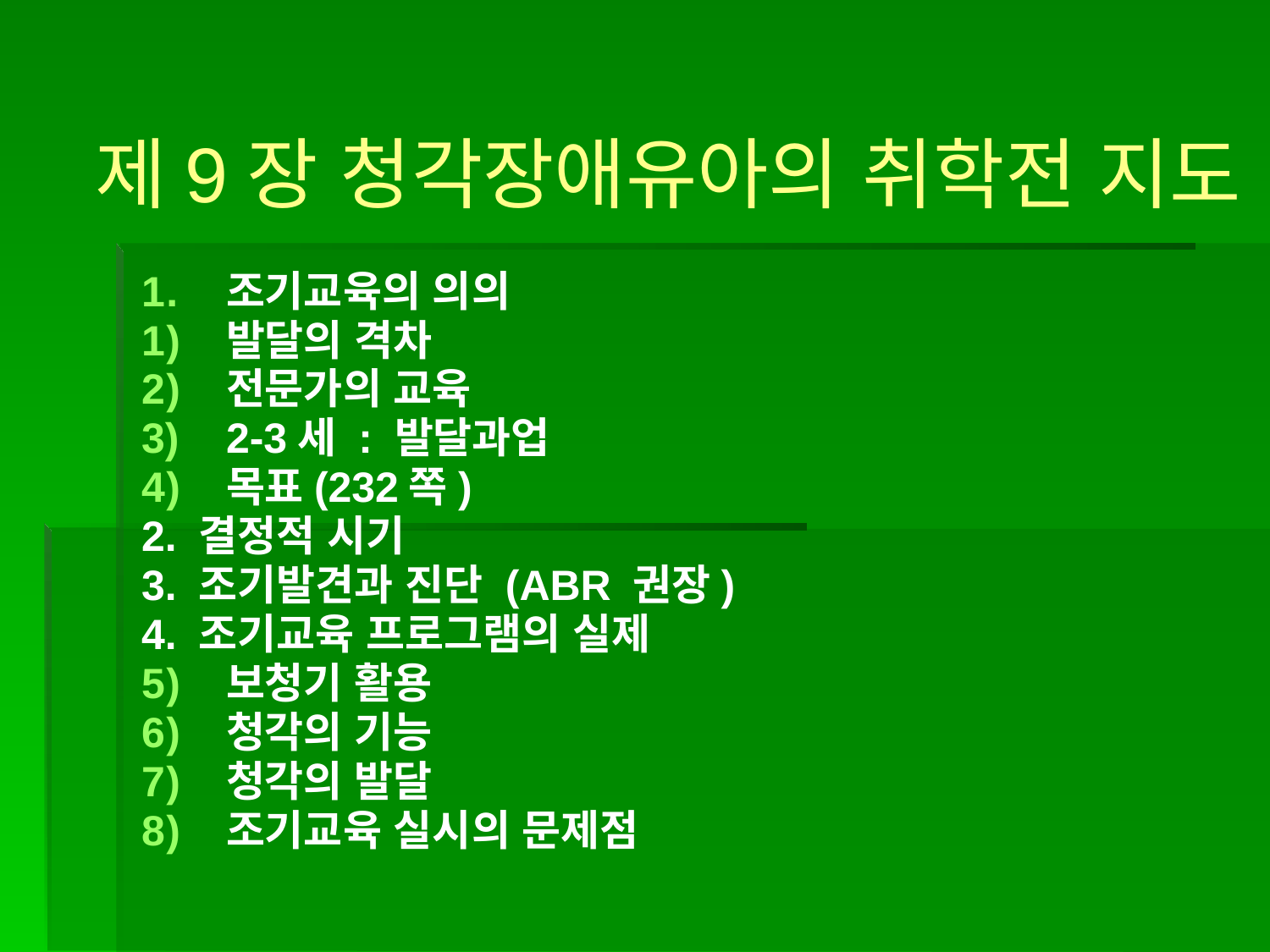

제9장 청각장애유아의 취학전 지도
조기교육의 의의
발달의 격차
전문가의 교육
2-3세 : 발달과업
목표(232쪽)
2. 결정적 시기
3. 조기발견과 진단 (ABR 권장)
4. 조기교육 프로그램의 실제
보청기 활용
청각의 기능
청각의 발달
조기교육 실시의 문제점